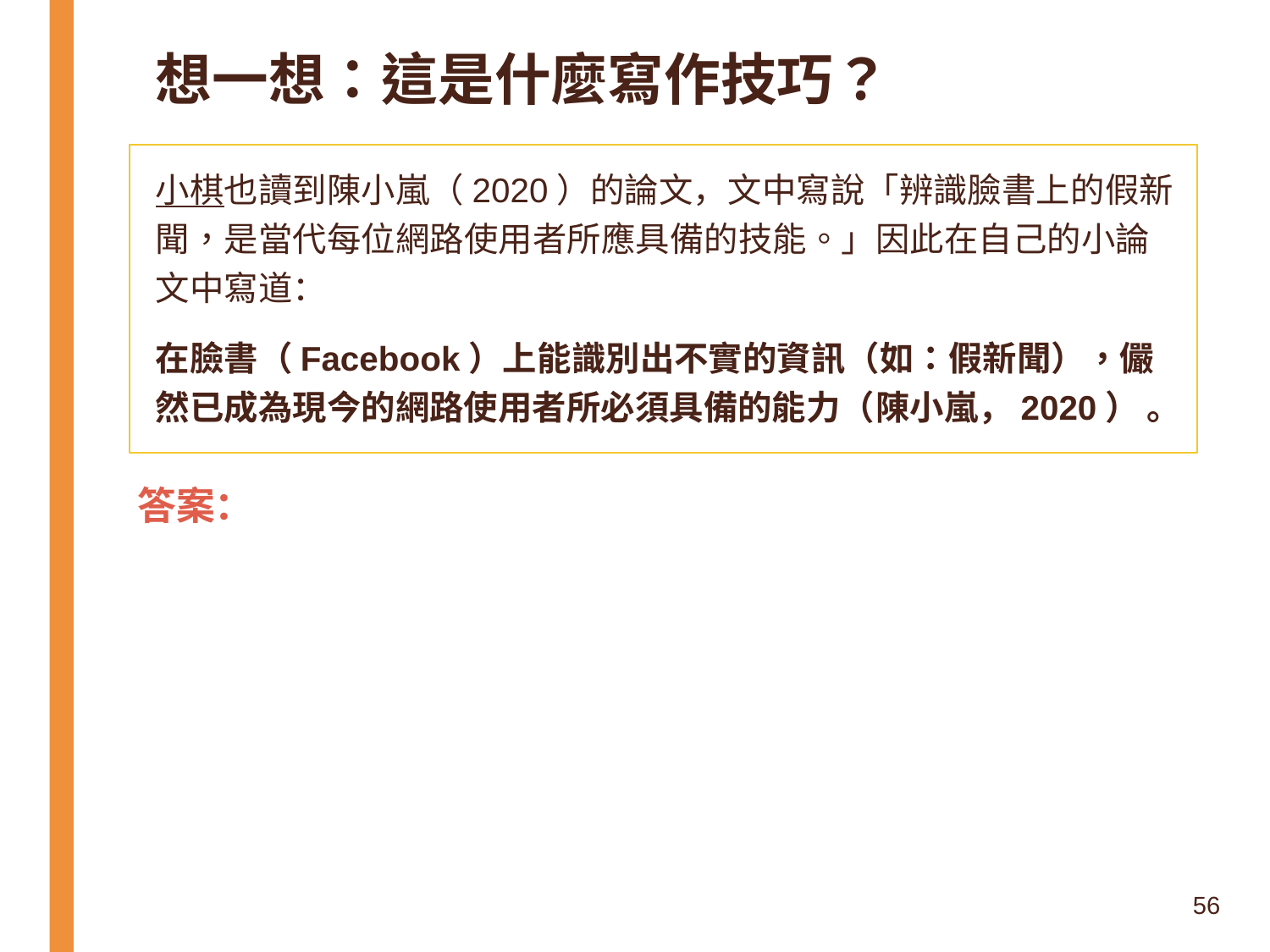

# 想一想：這是什麼寫作技巧？

小棋也讀到陳小嵐（2020）的論文，文中寫說「辨識臉書上的假新聞，是當代每位網路使用者所應具備的技能。」因此在自己的小論文中寫道：
在臉書（Facebook）上能識別出不實的資訊（如：假新聞），儼然已成為現今的網路使用者所必須具備的能力（陳小嵐，2020） 。
答案：

56